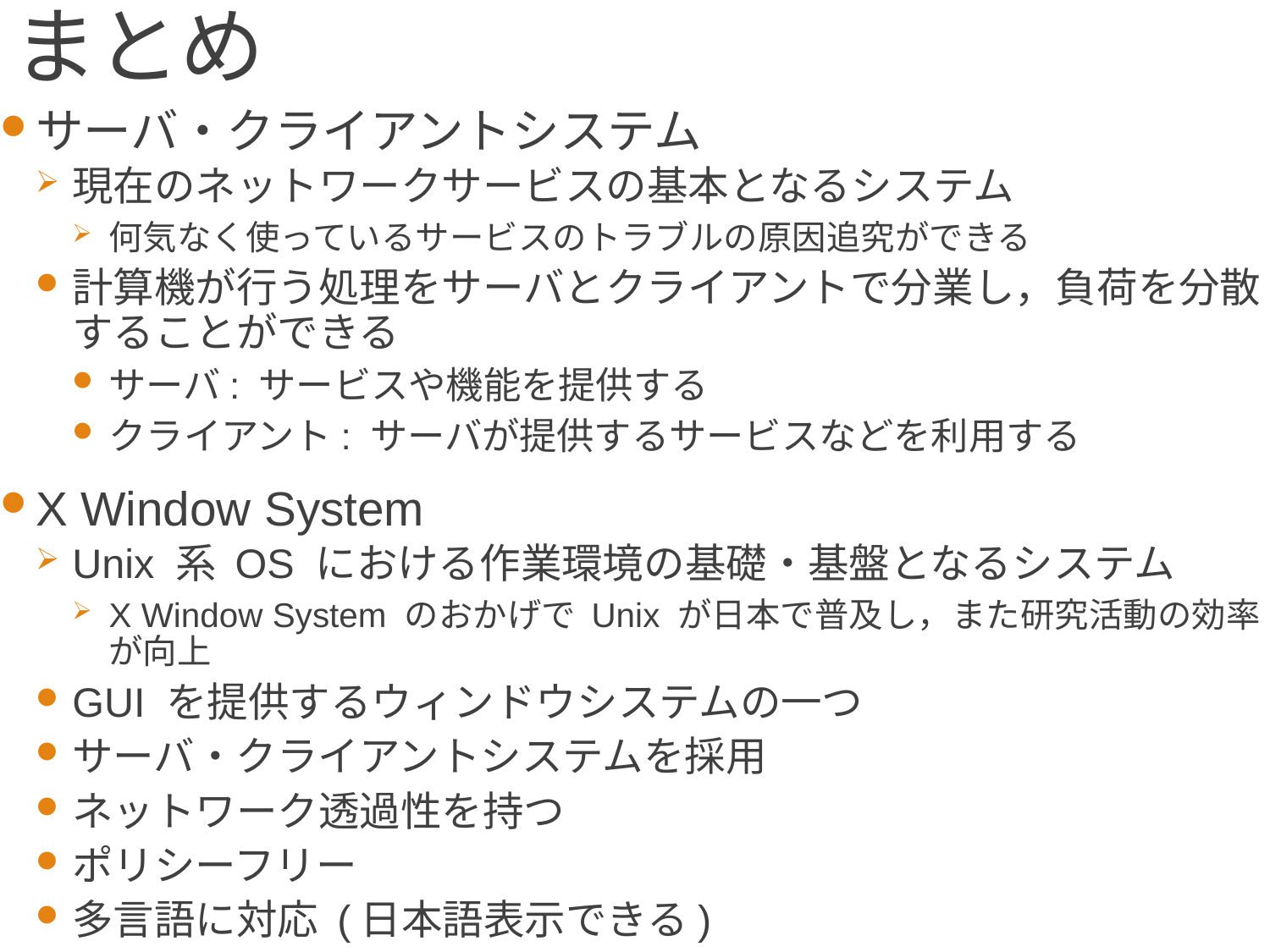

# まとめ
サーバ・クライアントシステム
現在のネットワークサービスの基本となるシステム
何気なく使っているサービスのトラブルの原因追究ができる
計算機が行う処理をサーバとクライアントで分業し，負荷を分散することができる
サーバ: サービスや機能を提供する
クライアント: サーバが提供するサービスなどを利用する
X Window System
Unix 系 OS における作業環境の基礎・基盤となるシステム
X Window System のおかげで Unix が日本で普及し，また研究活動の効率が向上
GUI を提供するウィンドウシステムの一つ
サーバ・クライアントシステムを採用
ネットワーク透過性を持つ
ポリシーフリー
多言語に対応 (日本語表示できる)